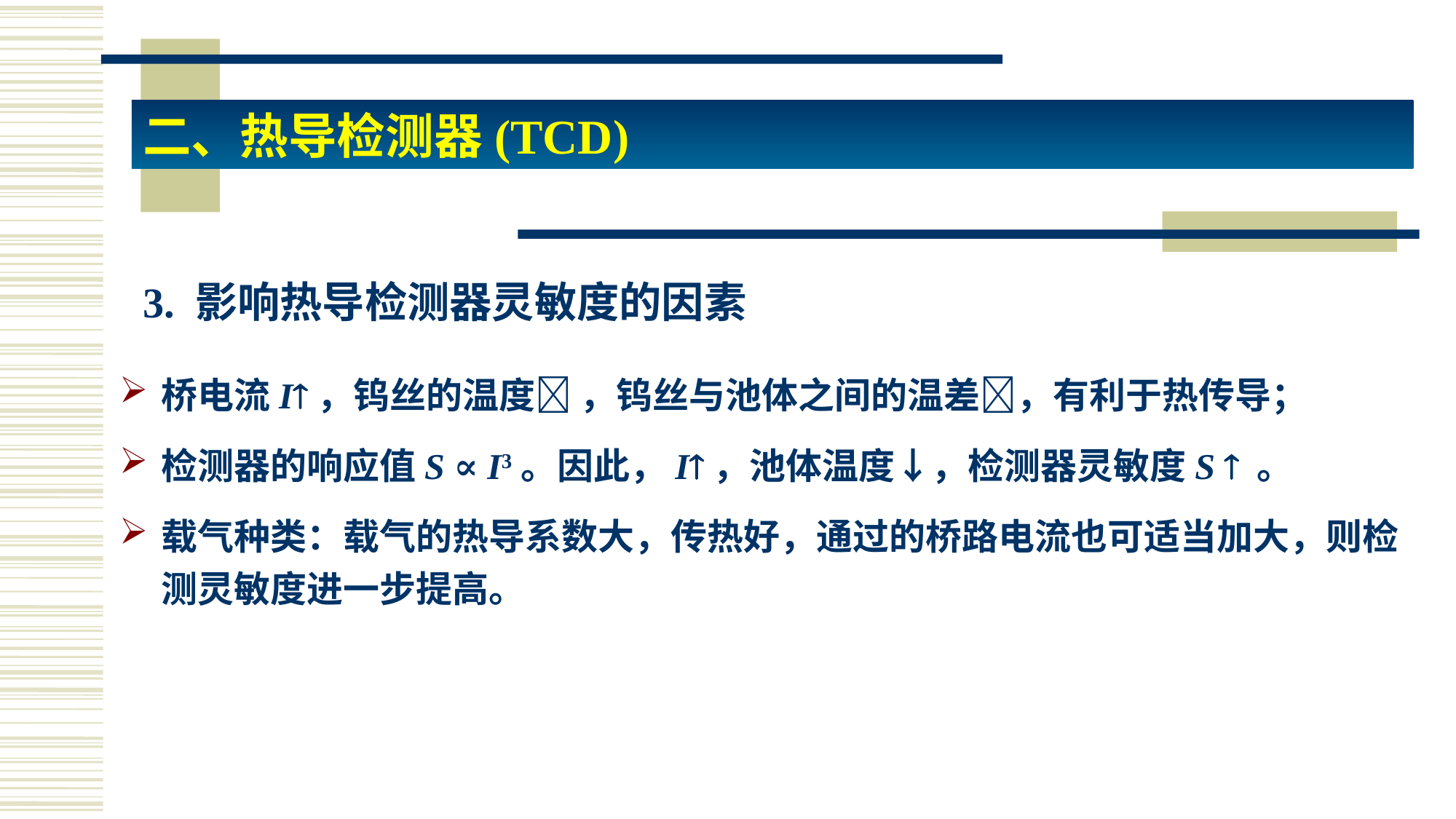

二、热导检测器(TCD)
# 3. 影响热导检测器灵敏度的因素
桥电流I↑，钨丝的温度↑ ，钨丝与池体之间的温差↑，有利于热传导；
检测器的响应值S ∝ I3。因此，I↑，池体温度↓，检测器灵敏度S ↑ 。
载气种类：载气的热导系数大，传热好，通过的桥路电流也可适当加大，则检测灵敏度进一步提高。